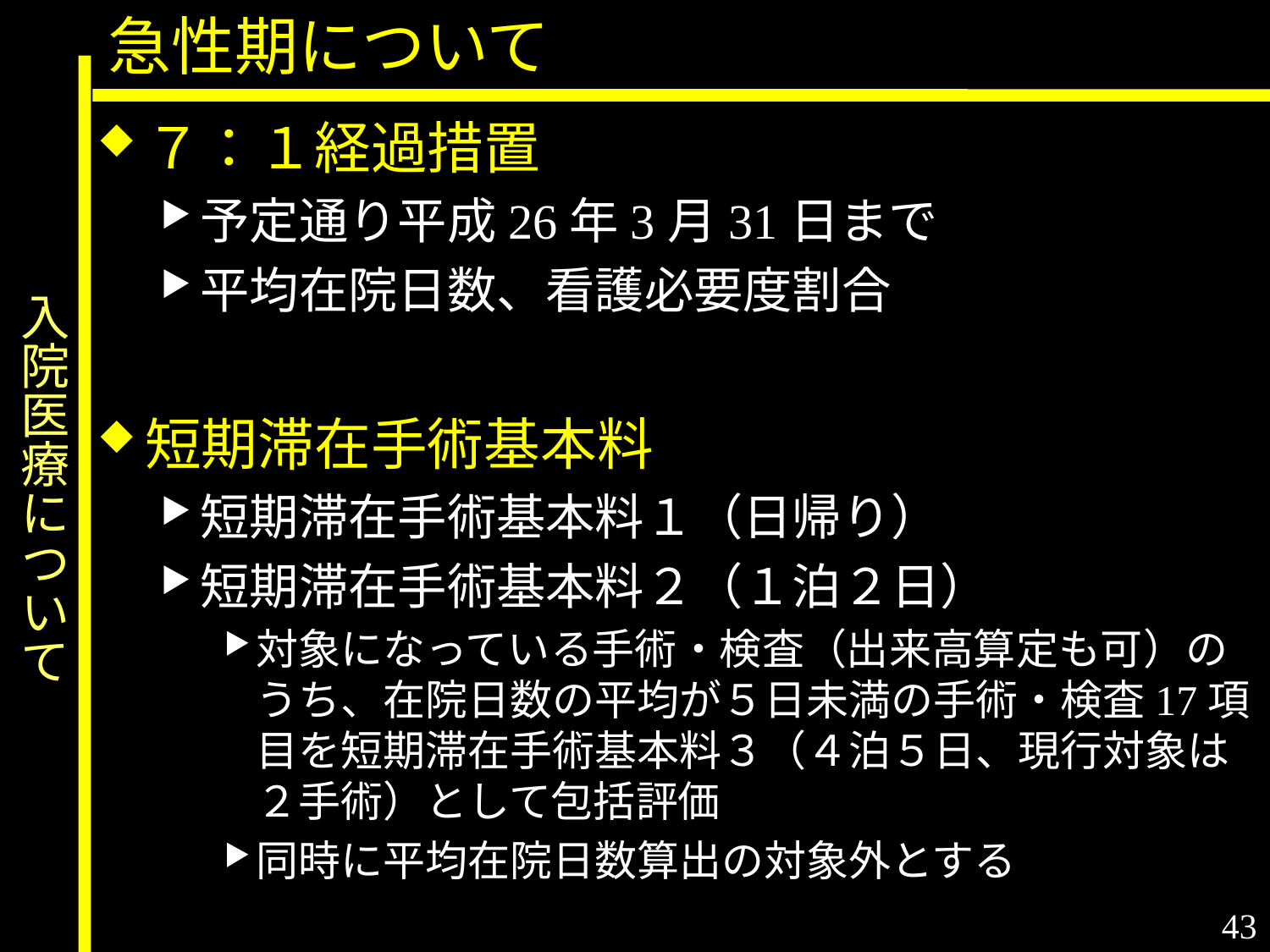

急性期について

７：１経過措置
予定通り平成26年3月31日まで
平均在院日数、看護必要度割合

短期滞在手術基本料
短期滞在手術基本料１（日帰り）
短期滞在手術基本料２（１泊２日）
対象になっている手術・検査（出来高算定も可）のうち、在院日数の平均が５日未満の手術・検査17項目を短期滞在手術基本料３（４泊５日、現行対象は２手術）として包括評価
同時に平均在院日数算出の対象外とする
# 入院医療について
43